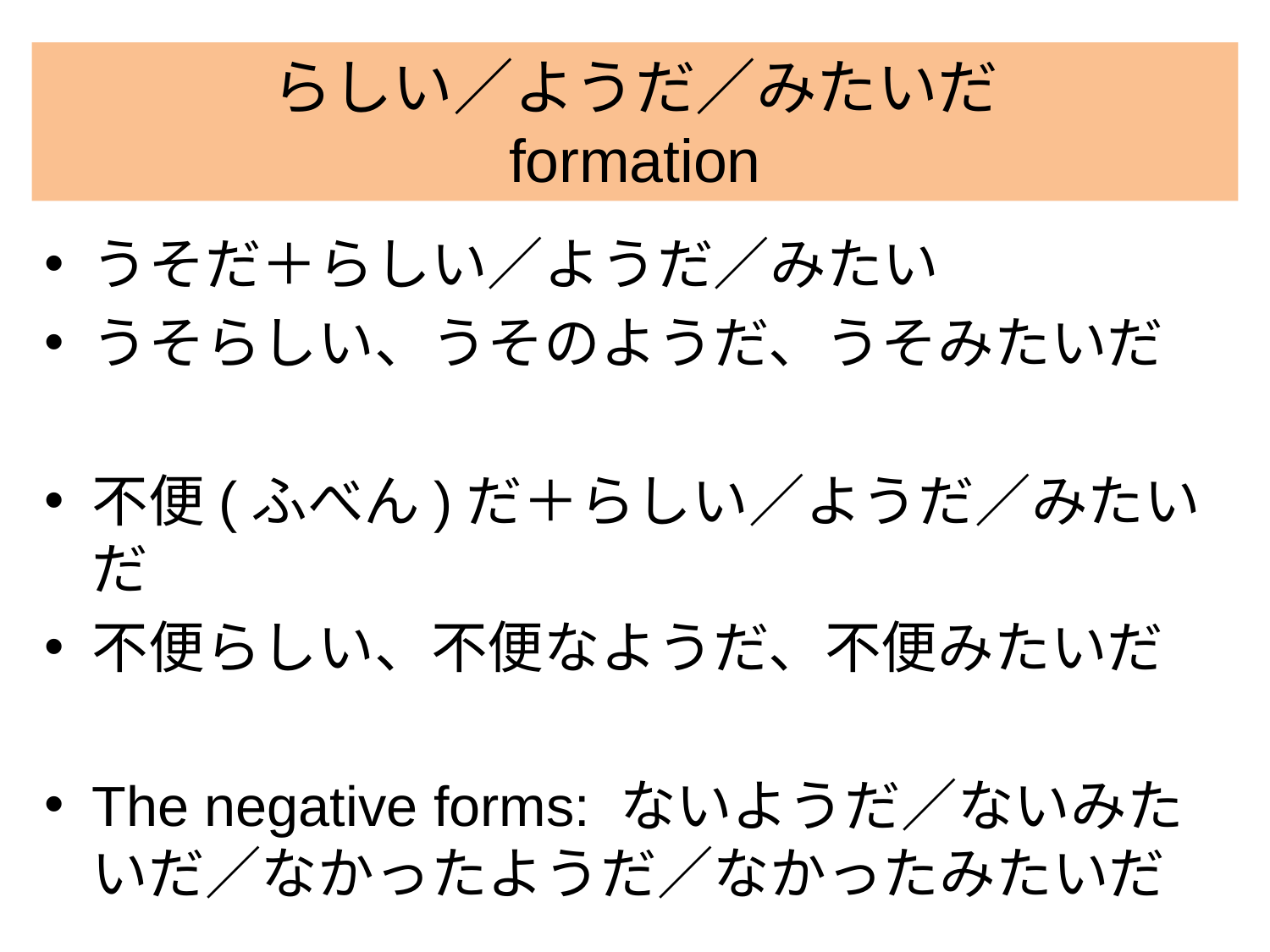

# らしい／ようだ／みたいだ formation
うそだ＋らしい／ようだ／みたい
うそらしい、うそのようだ、うそみたいだ

不便(ふべん)だ＋らしい／ようだ／みたいだ
不便らしい、不便なようだ、不便みたいだ

The negative forms: ないようだ／ないみたいだ／なかったようだ／なかったみたいだ